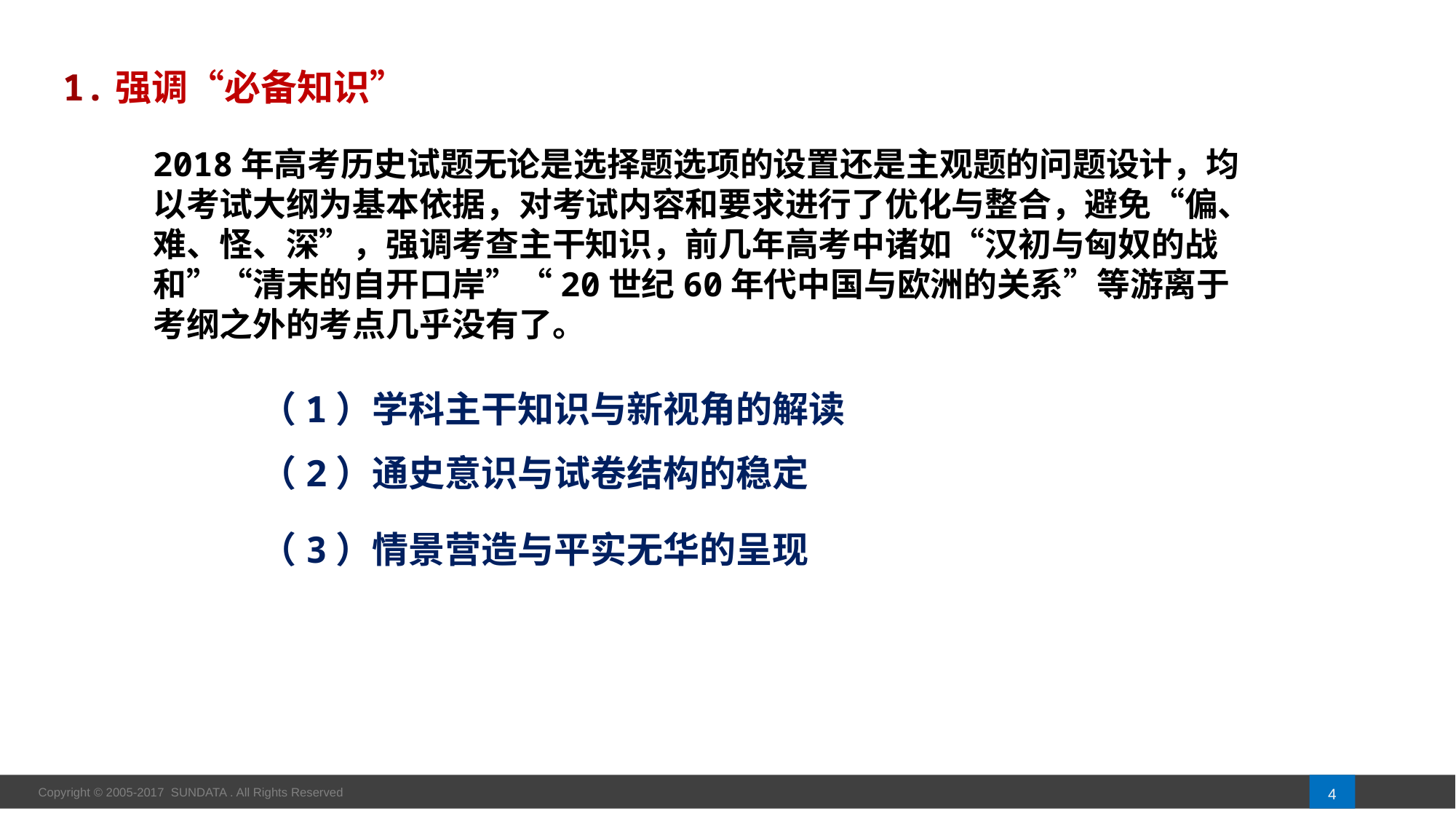

1.强调“必备知识”
2018年高考历史试题无论是选择题选项的设置还是主观题的问题设计，均以考试大纲为基本依据，对考试内容和要求进行了优化与整合，避免“偏、难、怪、深”，强调考查主干知识，前几年高考中诸如“汉初与匈奴的战和”“清末的自开口岸”“20世纪60年代中国与欧洲的关系”等游离于考纲之外的考点几乎没有了。
（1）学科主干知识与新视角的解读
（2）通史意识与试卷结构的稳定
（3）情景营造与平实无华的呈现